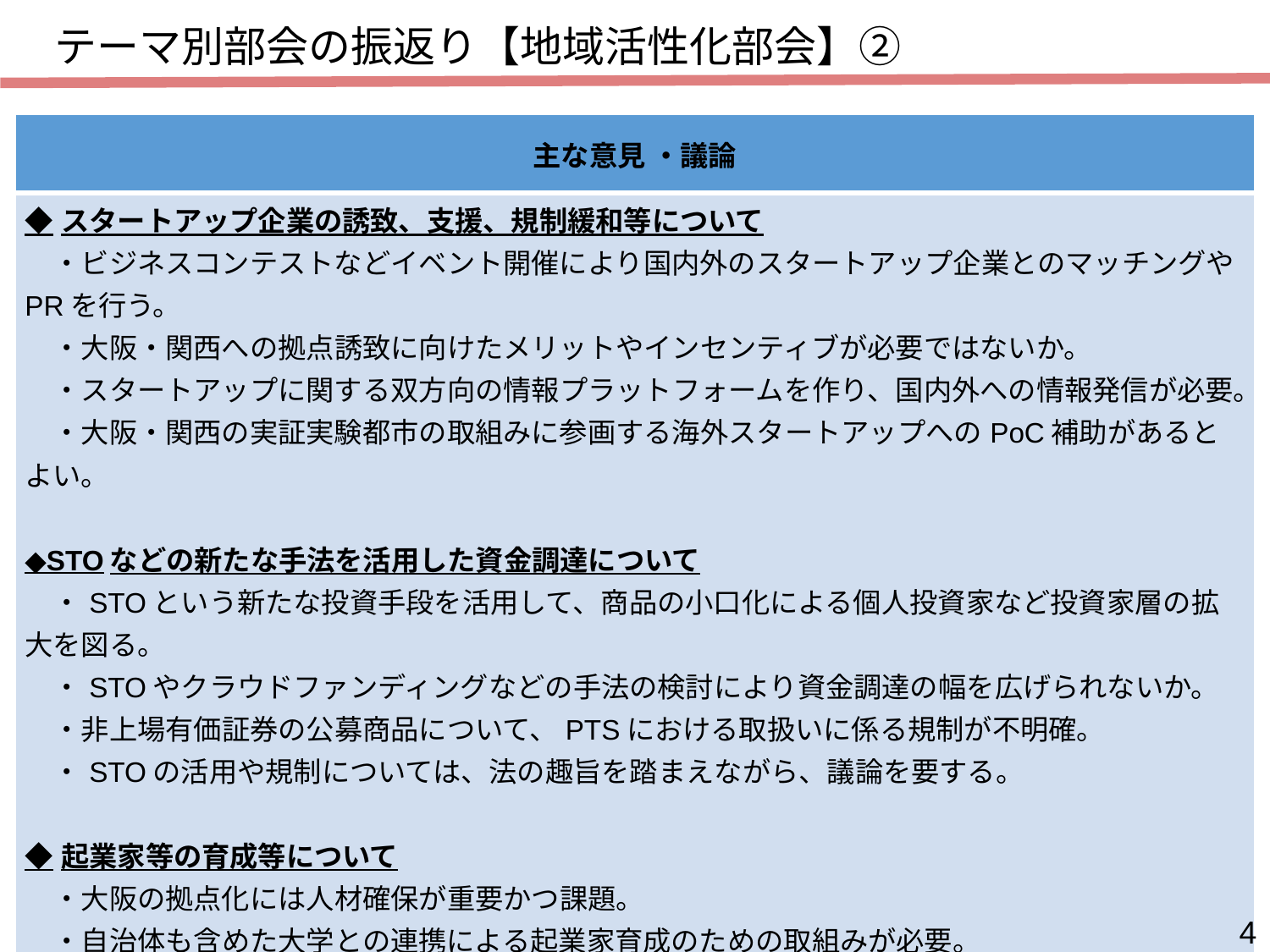

テーマ別部会の振返り【地域活性化部会】②
| 主な意見 ・議論 |
| --- |
| ◆スタートアップ企業の誘致、支援、規制緩和等について 　・ビジネスコンテストなどイベント開催により国内外のスタートアップ企業とのマッチングやPRを行う。 　・大阪・関西への拠点誘致に向けたメリットやインセンティブが必要ではないか。 　・スタートアップに関する双方向の情報プラットフォームを作り、国内外への情報発信が必要。 　・大阪・関西の実証実験都市の取組みに参画する海外スタートアップへのPoC補助があるとよい。 　　　　　　　 ◆STOなどの新たな手法を活用した資金調達について 　・STOという新たな投資手段を活用して、商品の小口化による個人投資家など投資家層の拡大を図る。 　・STOやクラウドファンディングなどの手法の検討により資金調達の幅を広げられないか。 　・非上場有価証券の公募商品について、PTSにおける取扱いに係る規制が不明確。 　・STOの活用や規制については、法の趣旨を踏まえながら、議論を要する。 　 ◆起業家等の育成等について 　・大阪の拠点化には人材確保が重要かつ課題。 　・自治体も含めた大学との連携による起業家育成のための取組みが必要。 　・スタートアップ人材など留学生も含めて、外部から有用な人材を呼び込む取組みも必要。 |
4